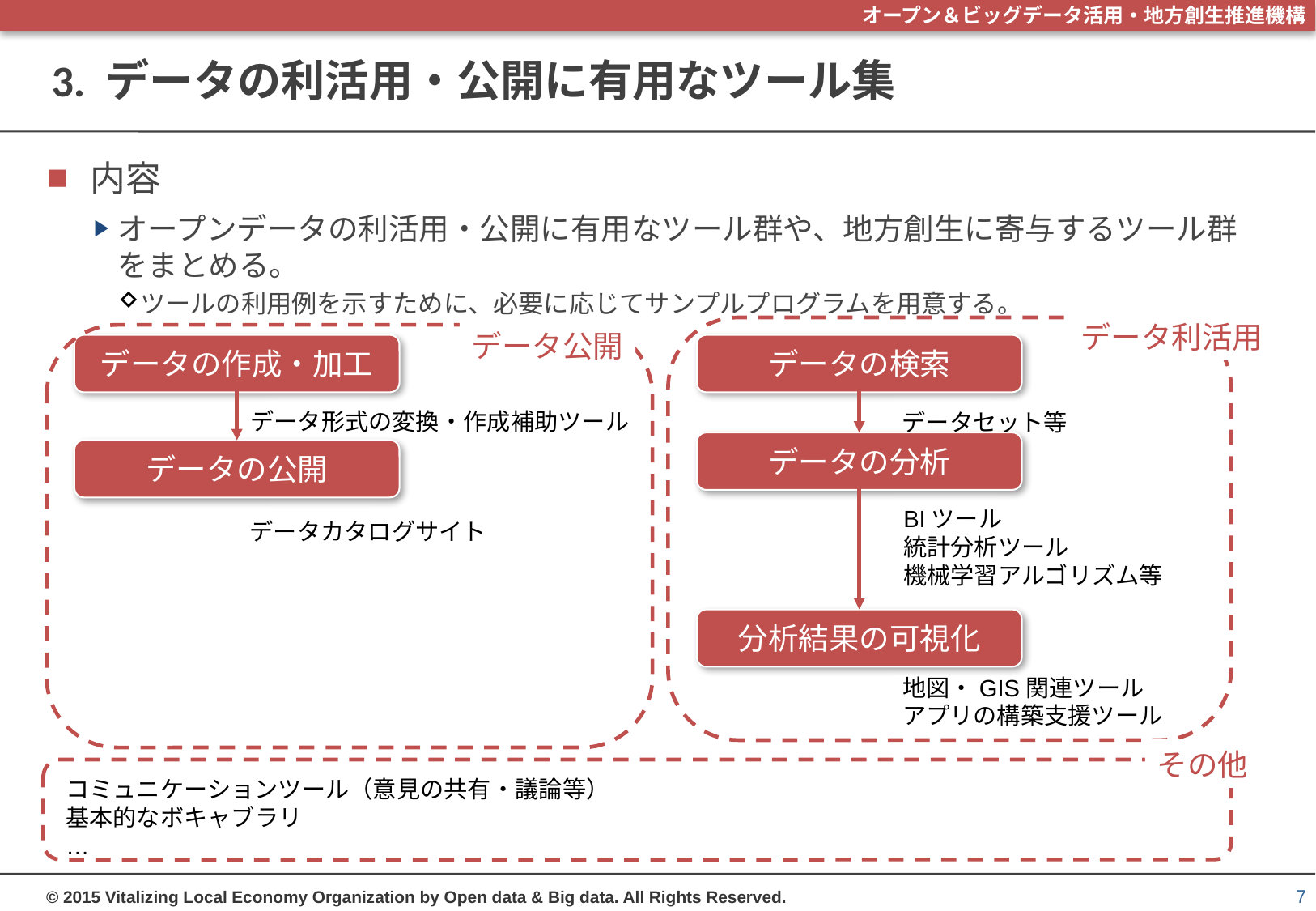

# 3. データの利活用・公開に有用なツール集
内容
オープンデータの利活用・公開に有用なツール群や、地方創生に寄与するツール群をまとめる。
ツールの利用例を示すために、必要に応じてサンプルプログラムを用意する。

データ利活用

データ公開

データの作成・加工
データの検索
データ形式の変換・作成補助ツール
データセット等
データの分析
データの公開
BIツール
統計分析ツール
機械学習アルゴリズム等
データカタログサイト
分析結果の可視化
地図・GIS関連ツール
アプリの構築支援ツール
その他

コミュニケーションツール（意見の共有・議論等）
基本的なボキャブラリ
…
7